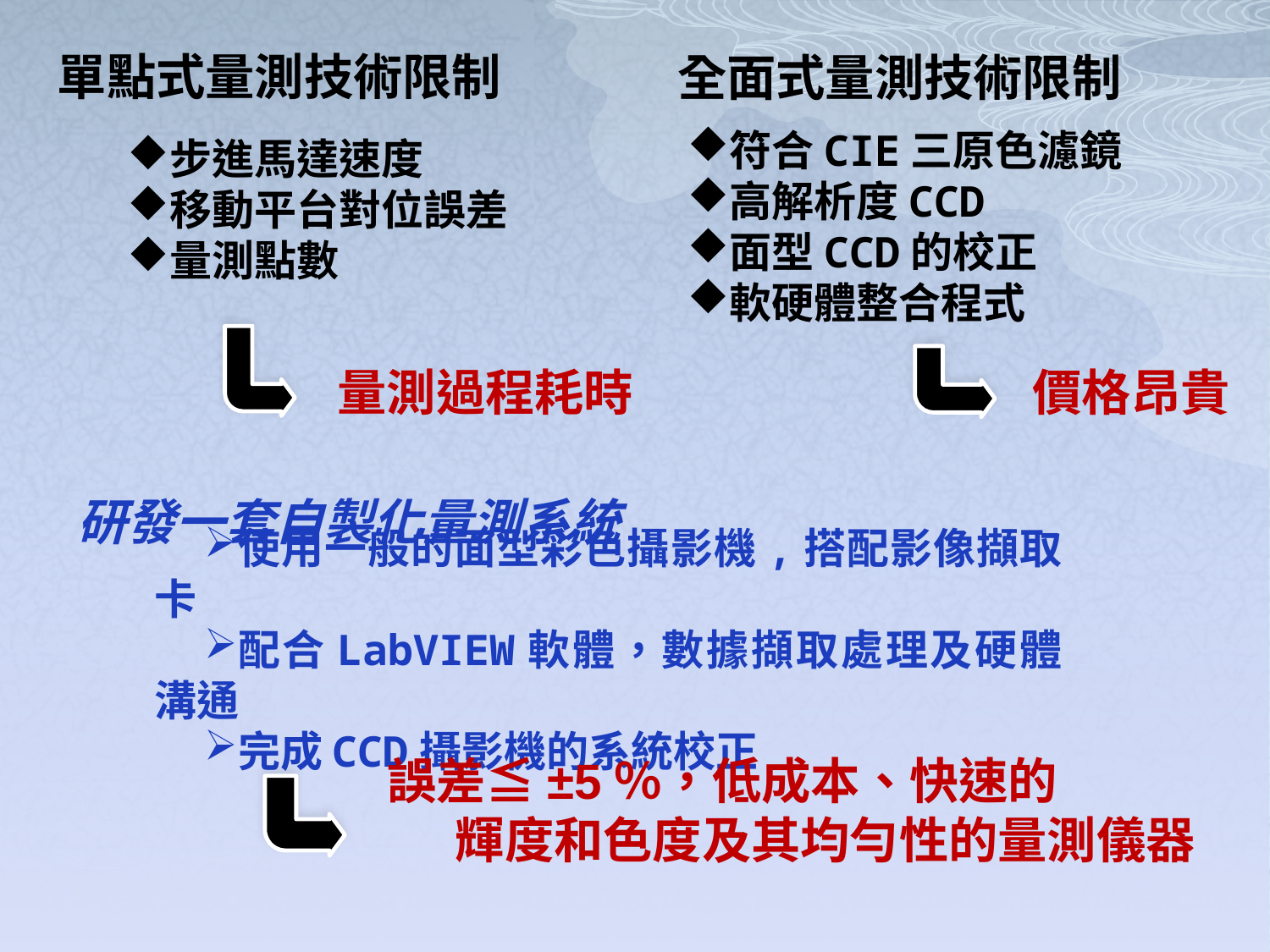

# 單點式量測技術限制
全面式量測技術限制
符合CIE三原色濾鏡
高解析度CCD
面型CCD的校正
軟硬體整合程式
步進馬達速度
移動平台對位誤差
量測點數

量測過程耗時
價格昂貴

研發一套自製化量測系統
使用一般的面型彩色攝影機,搭配影像擷取卡
配合LabVIEW軟體，數據擷取處理及硬體溝通
完成CCD攝影機的系統校正

誤差≦±5％，低成本、快速的
     輝度和色度及其均勻性的量測儀器